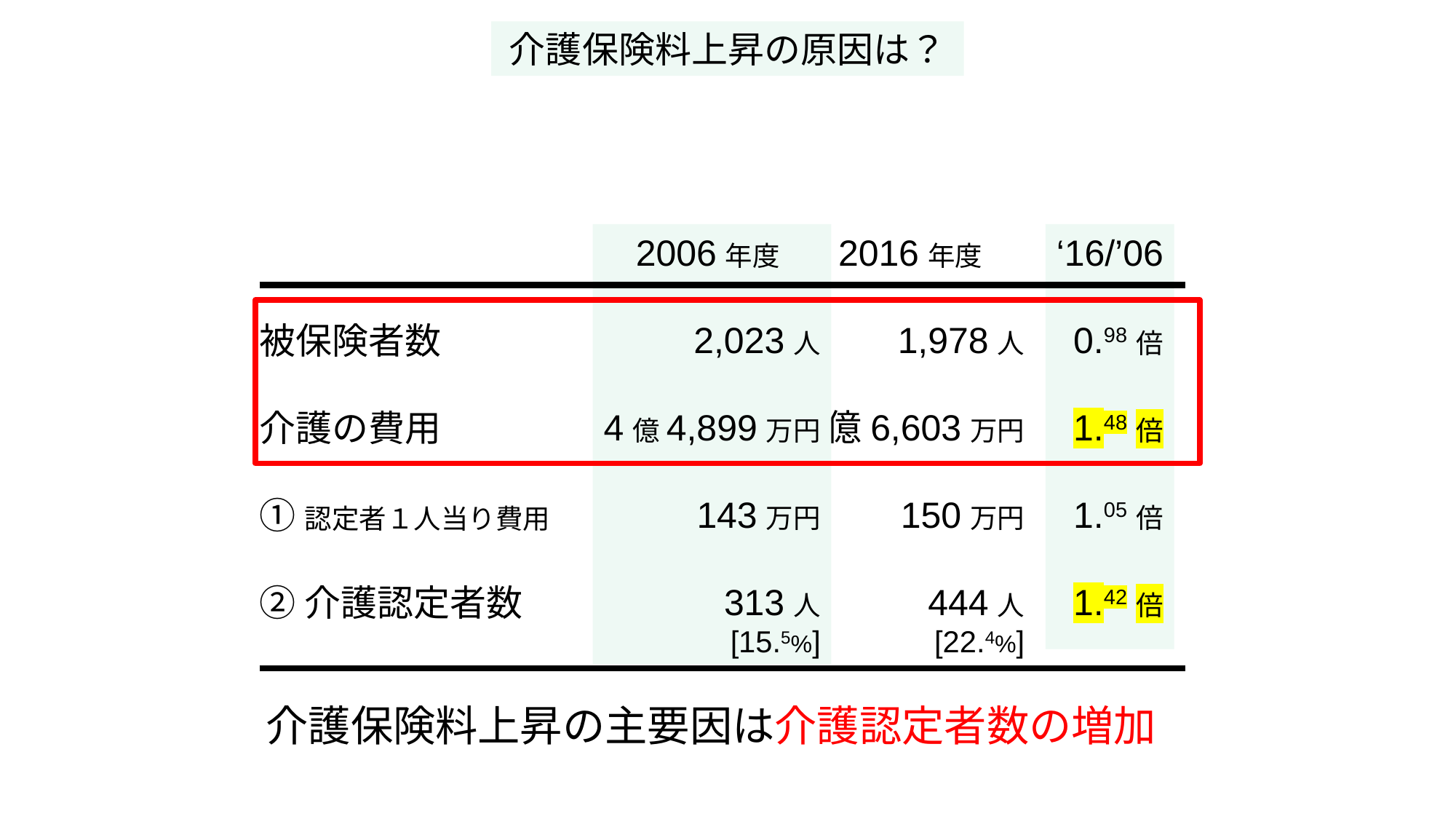

介護保険料上昇の原因は？
2006年度

2,023人

4億4,899万円

143万円

313人
[15.5%]
2016年度

1,978人

6億6,603万円

150万円

444人
[22.4%]
‘16/’06

0.98倍

1.48倍

1.05倍

1.42倍

被保険者数

介護の費用

①認定者１人当り費用

②介護認定者数
介護保険料上昇の主要因は介護認定者数の増加